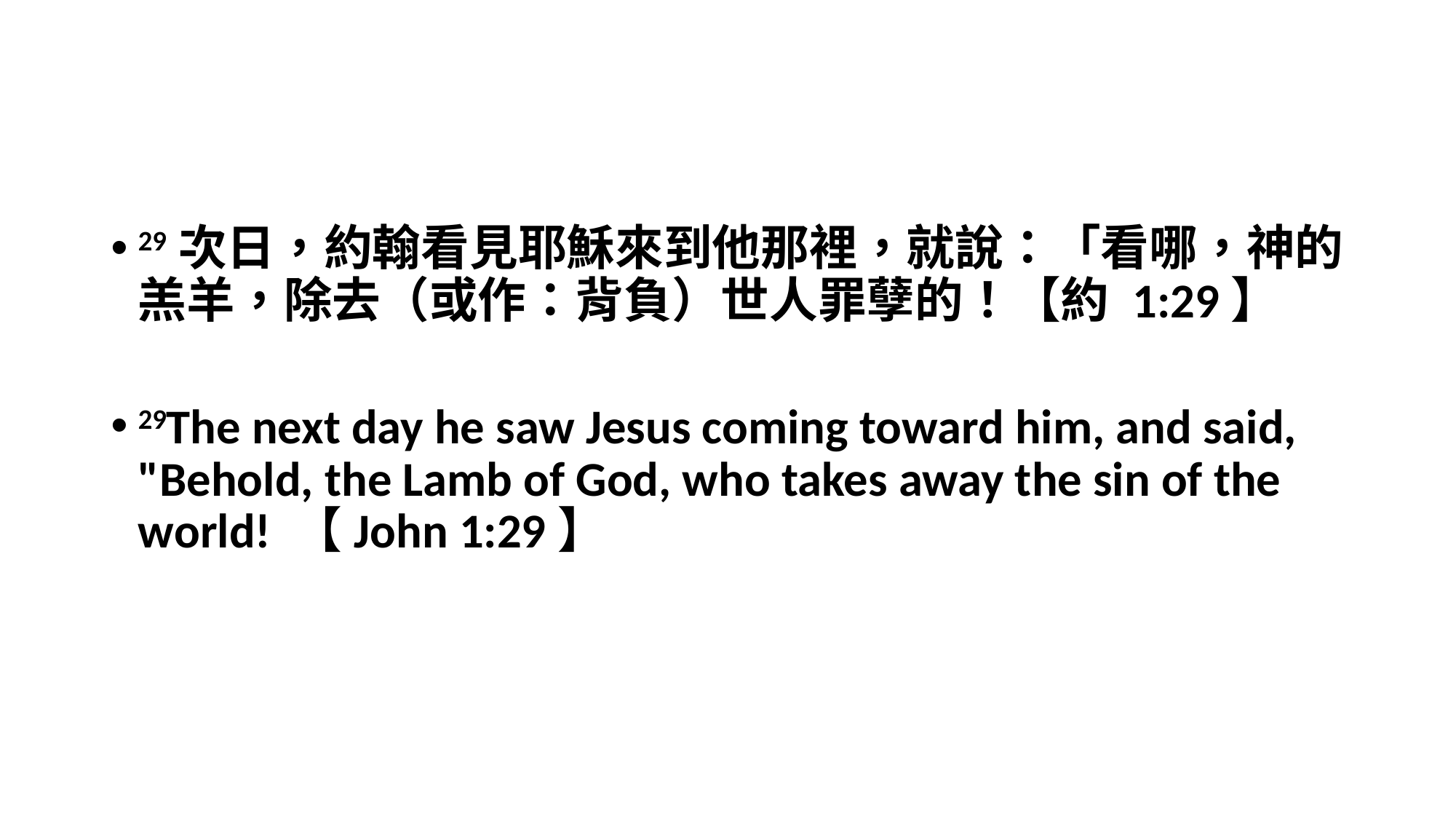

#
29次日，約翰看見耶穌來到他那裡，就說：「看哪，神的羔羊，除去（或作：背負）世人罪孽的！【約 1:29】
29The next day he saw Jesus coming toward him, and said, "Behold, the Lamb of God, who takes away the sin of the world! 【John 1:29】